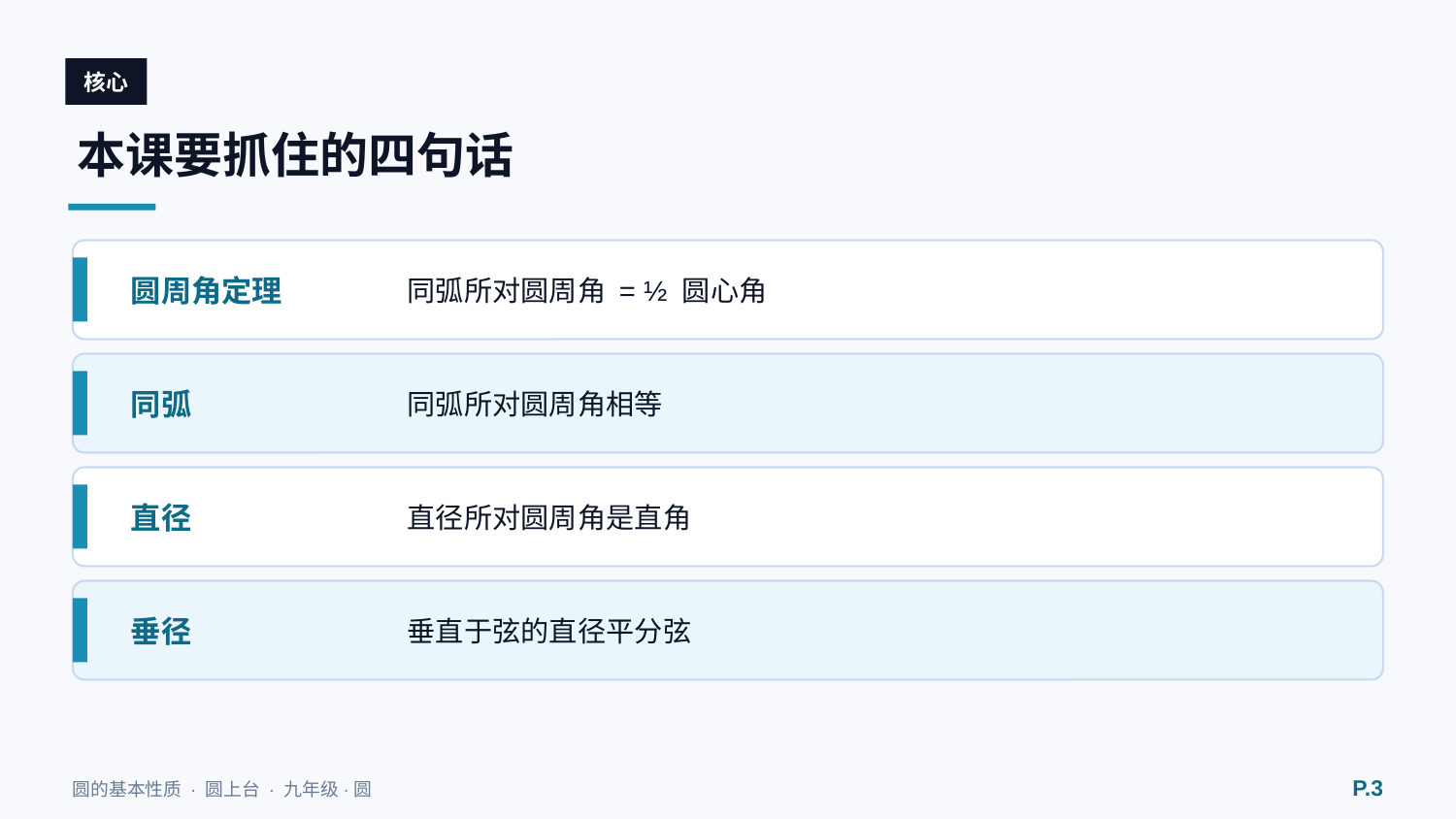

核心

本课要抓住的四句话

圆周角定理
同弧所对圆周角 = ½ 圆心角

同弧
同弧所对圆周角相等

直径
直径所对圆周角是直角

垂径
垂直于弦的直径平分弦

P.3
圆的基本性质 · 圆上台 · 九年级·圆